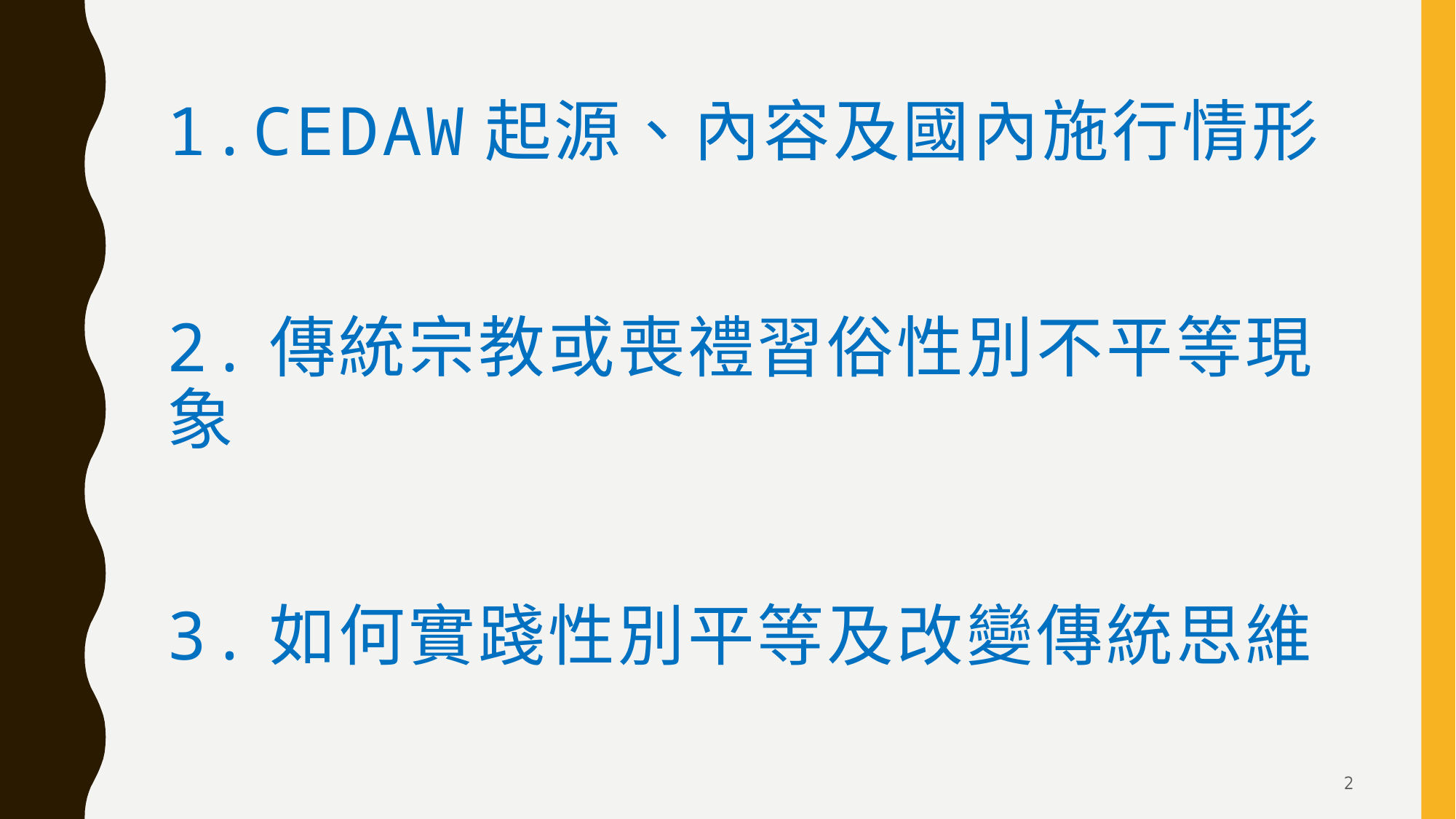

# 1.CEDAW起源、內容及國內施行情形 2.傳統宗教或喪禮習俗性別不平等現象 3.如何實踐性別平等及改變傳統思維
2